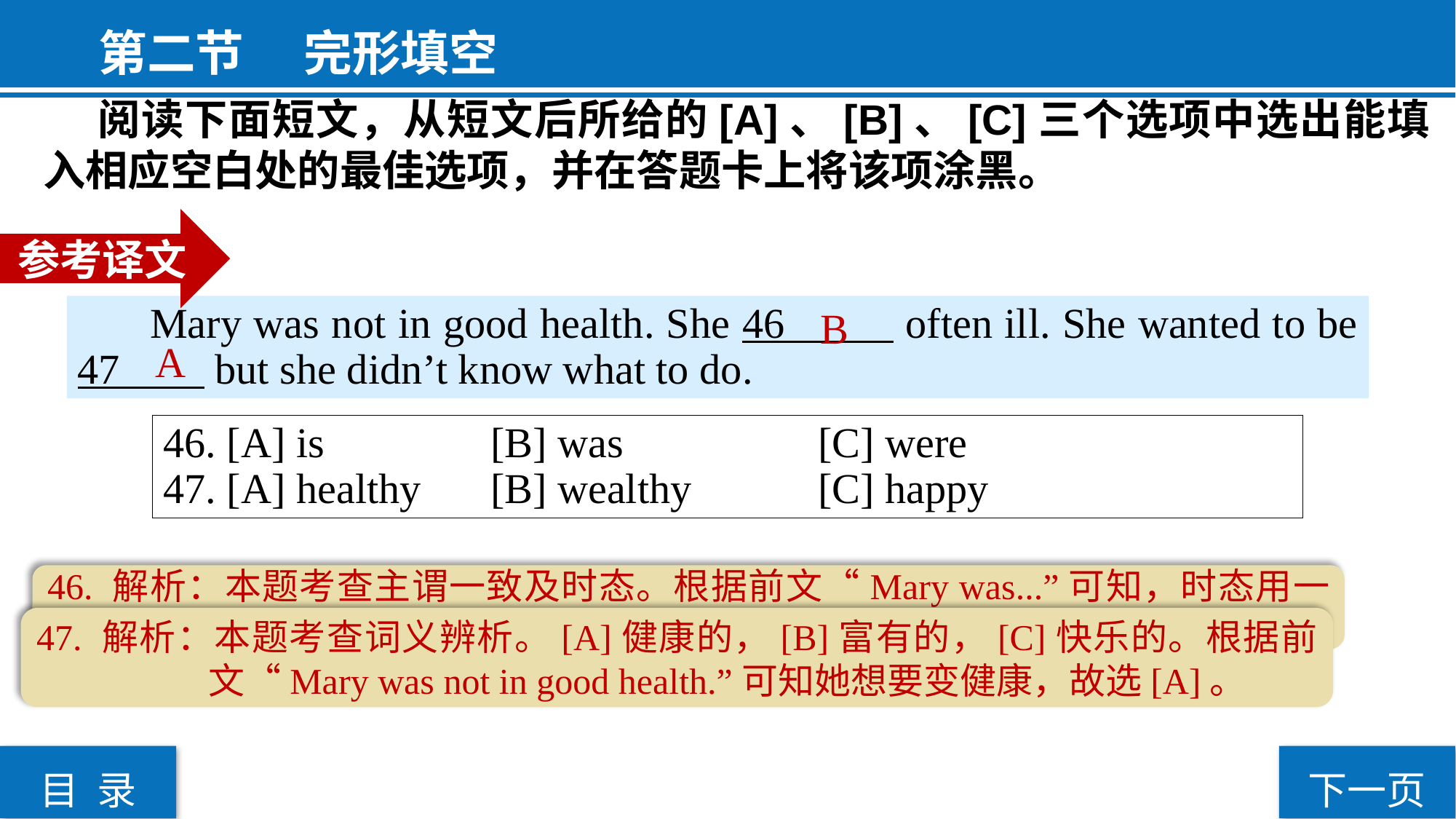

第二节  完形填空
    阅读下面短文，从短文后所给的[A]、[B]、[C]三个选项中选出能填入相应空白处的最佳选项，并在答题卡上将该项涂黑。
参考译文
      Mary was not in good health. She 46          often ill. She wanted to be 47         but she didn’t know what to do.
 B
A
46. [A] is 		[B] was 		[C] were
47. [A] healthy 	[B] wealthy 		[C] happy
46. 解析：本题考查主谓一致及时态。根据前文“Mary was...”可知，时态用一般过去时，主语是单数，故选[B]。
47. 解析：本题考查词义辨析。[A]健康的，[B]富有的，[C]快乐的。根据前文“Mary was not in good health.”可知她想要变健康，故选[A]。